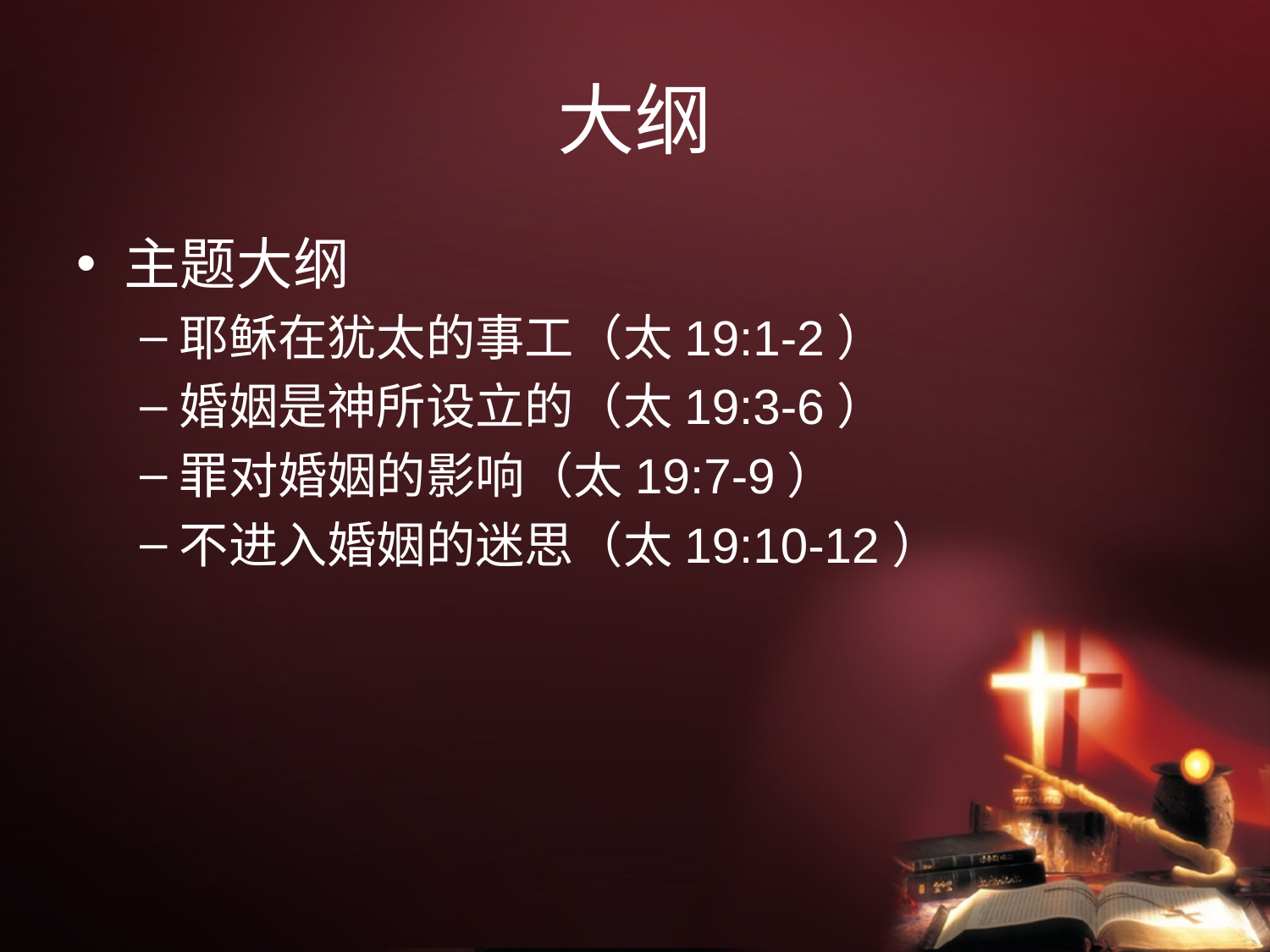

# 大纲
主题大纲
耶稣在犹太的事工（太19:1-2）
婚姻是神所设立的（太19:3-6）
罪对婚姻的影响（太19:7-9）
不进入婚姻的迷思（太19:10-12）